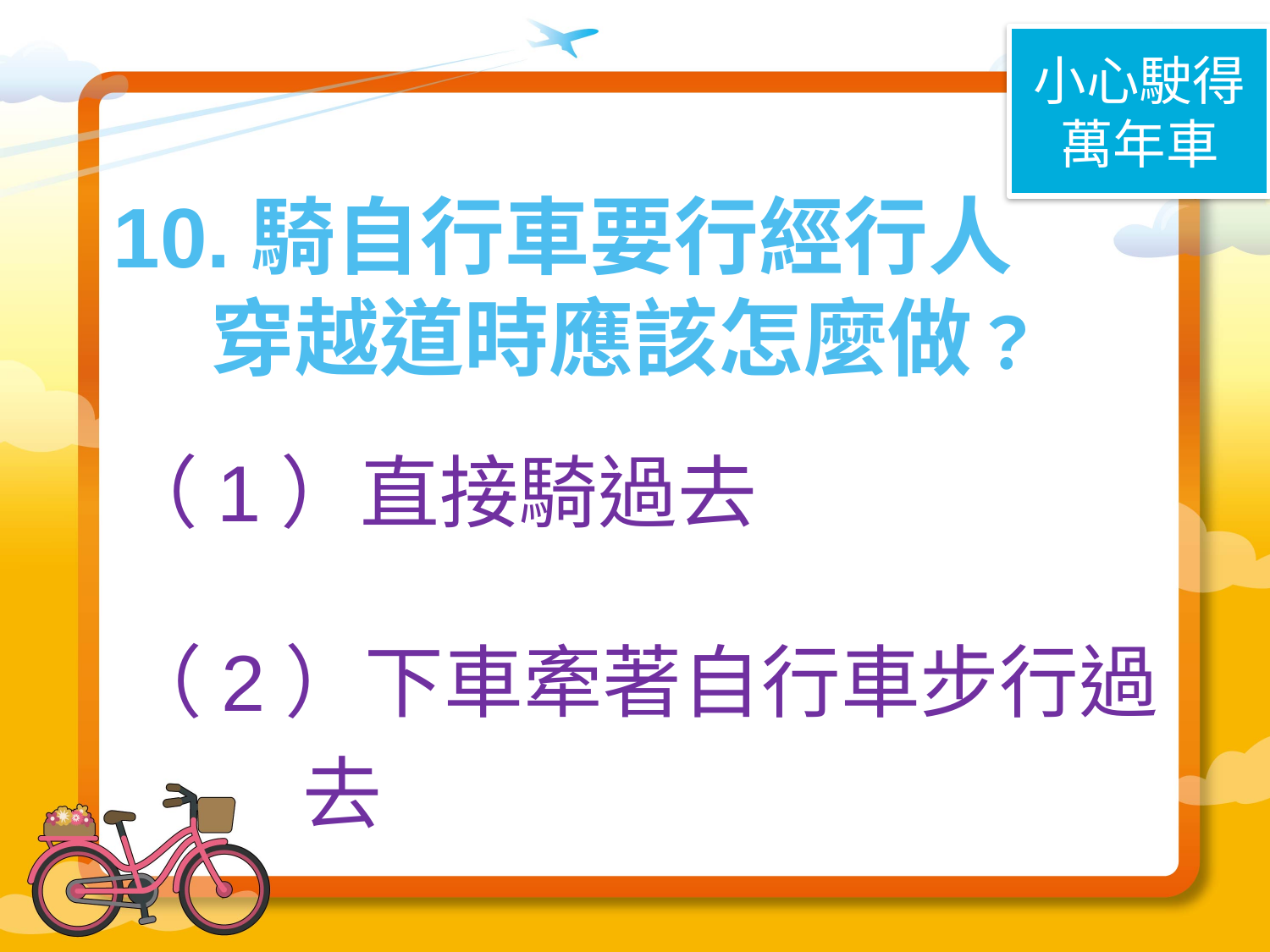

小心駛得萬年車
10.騎自行車要行經行人
    穿越道時應該怎麼做？
（1）直接騎過去
（2）下車牽著自行車步行過
         去